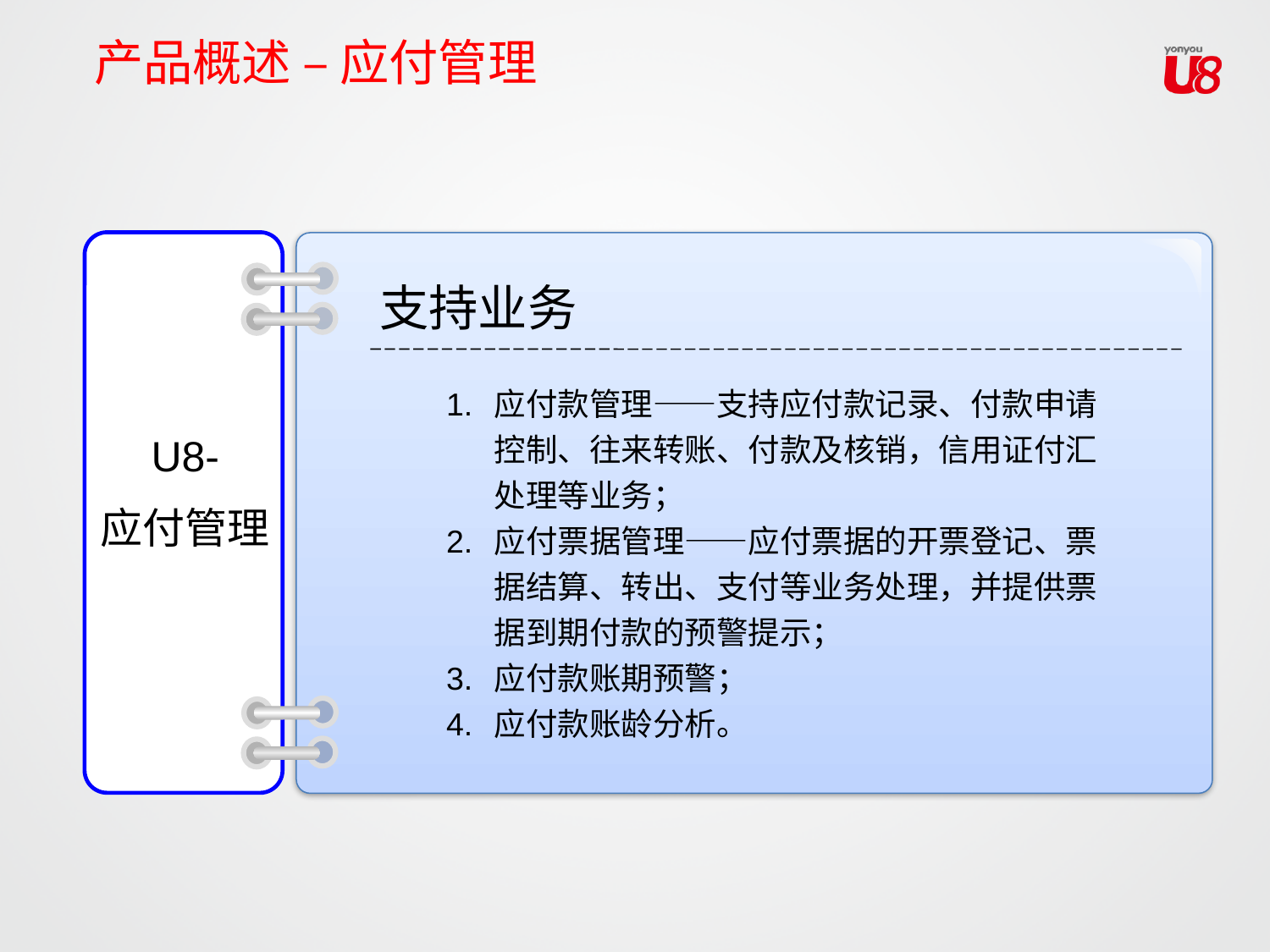

产品概述 – 应付管理

支持业务

应付款管理——支持应付款记录、付款申请控制、往来转账、付款及核销，信用证付汇处理等业务；
应付票据管理——应付票据的开票登记、票据结算、转出、支付等业务处理，并提供票据到期付款的预警提示；
应付款账期预警；
应付款账龄分析。
U8-
应付管理